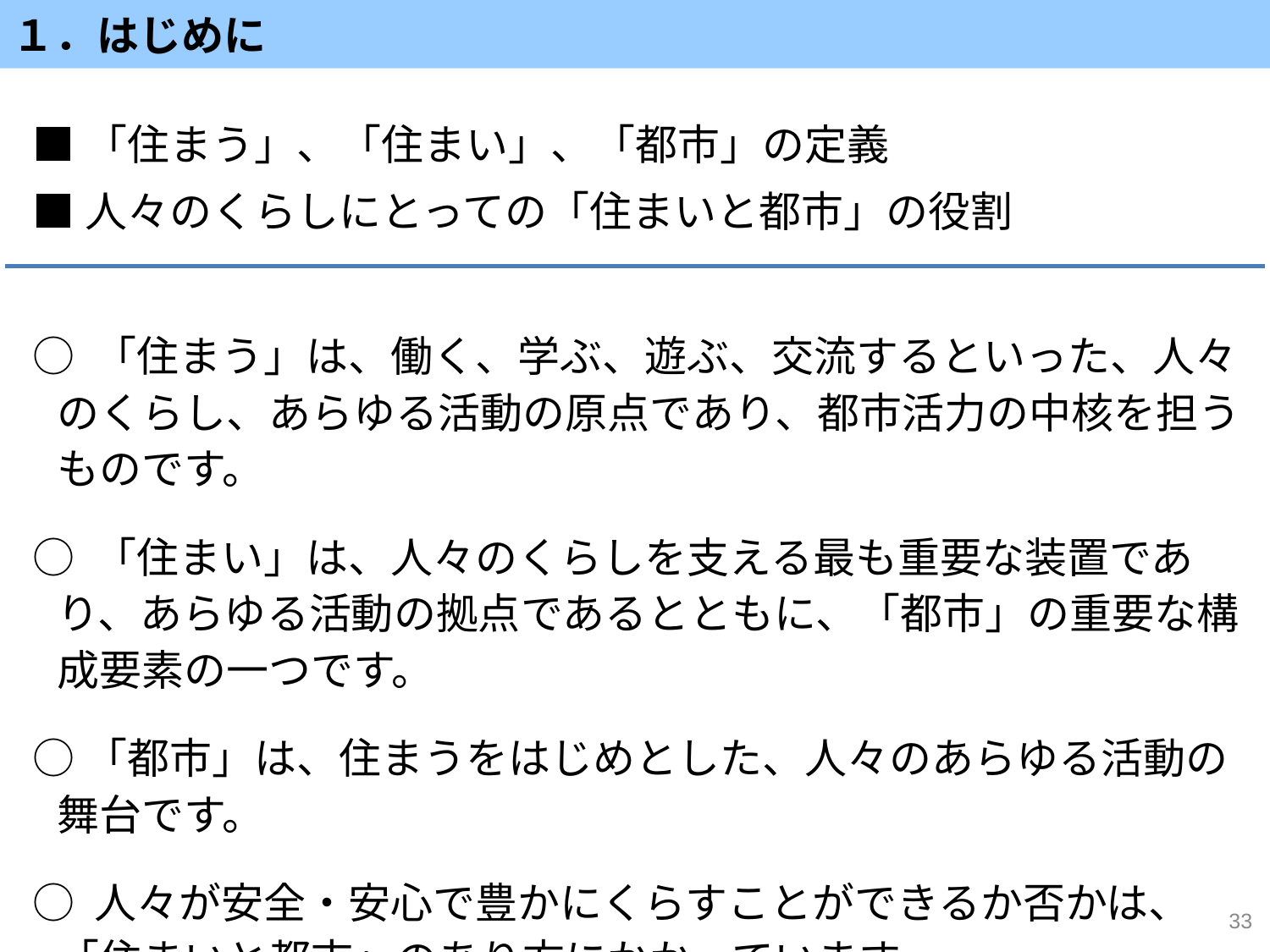

１．はじめに
■「住まう」、「住まい」、「都市」の定義
■人々のくらしにとっての「住まいと都市」の役割

○ 「住まう」は、働く、学ぶ、遊ぶ、交流するといった、人々のくらし、あらゆる活動の原点であり、都市活力の中核を担うものです。
○ 「住まい」は、人々のくらしを支える最も重要な装置であり、あらゆる活動の拠点であるとともに、「都市」の重要な構成要素の一つです。
○「都市」は、住まうをはじめとした、人々のあらゆる活動の舞台です。
○ 人々が安全・安心で豊かにくらすことができるか否かは、「住まいと都市」のあり方にかかっています。
33